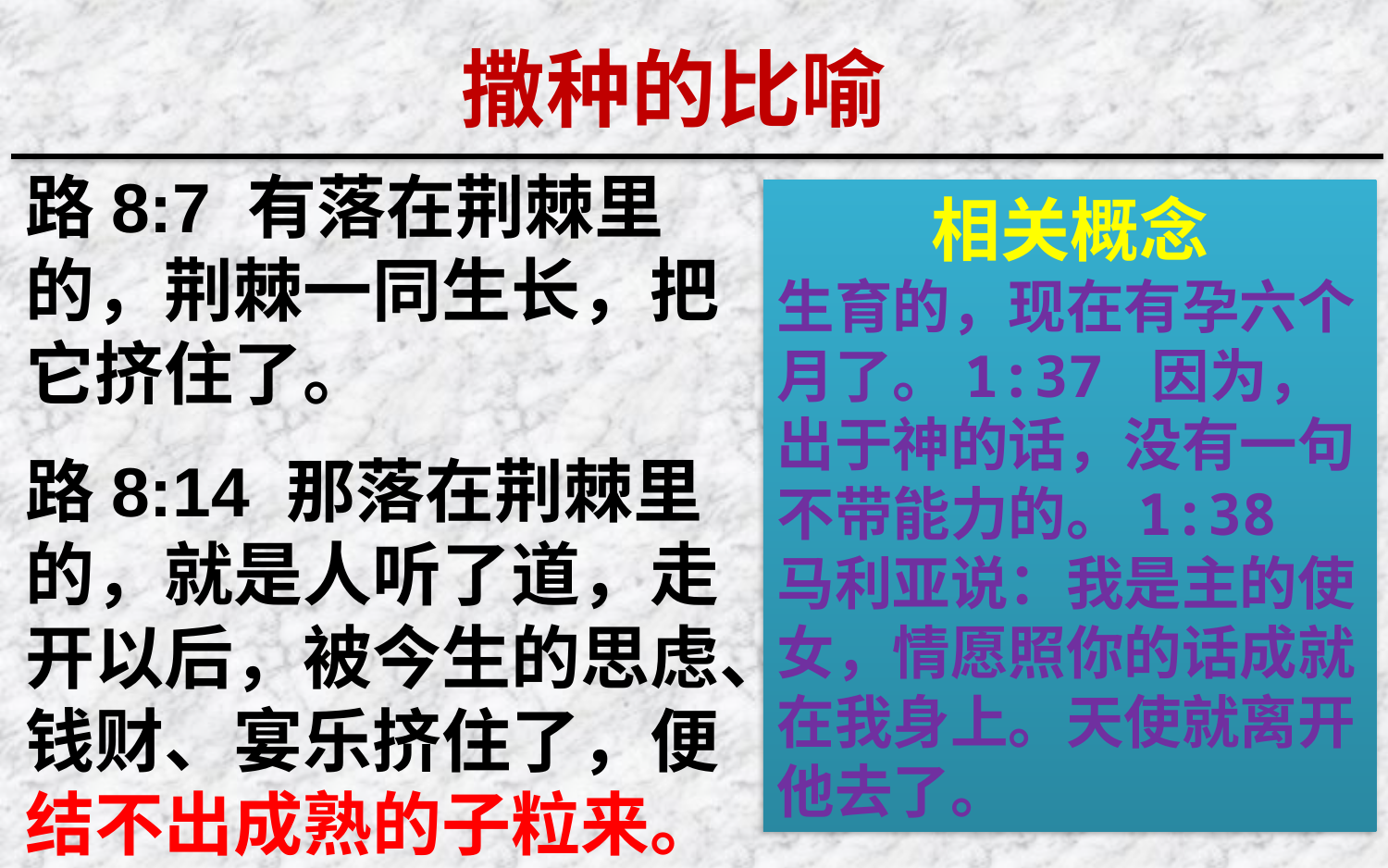

撒种的比喻
路8:7 有落在荆棘里的，荆棘一同生长，把它挤住了。
路8:14 那落在荆棘里的，就是人听了道，走开以后，被今生的思虑、钱财、宴乐挤住了，便结不出成熟的子粒来。
相关概念
生育的，现在有孕六个月了。1:37 因为，出于神的话，没有一句不带能力的。1:38 马利亚说：我是主的使女，情愿照你的话成就在我身上。天使就离开他去了。